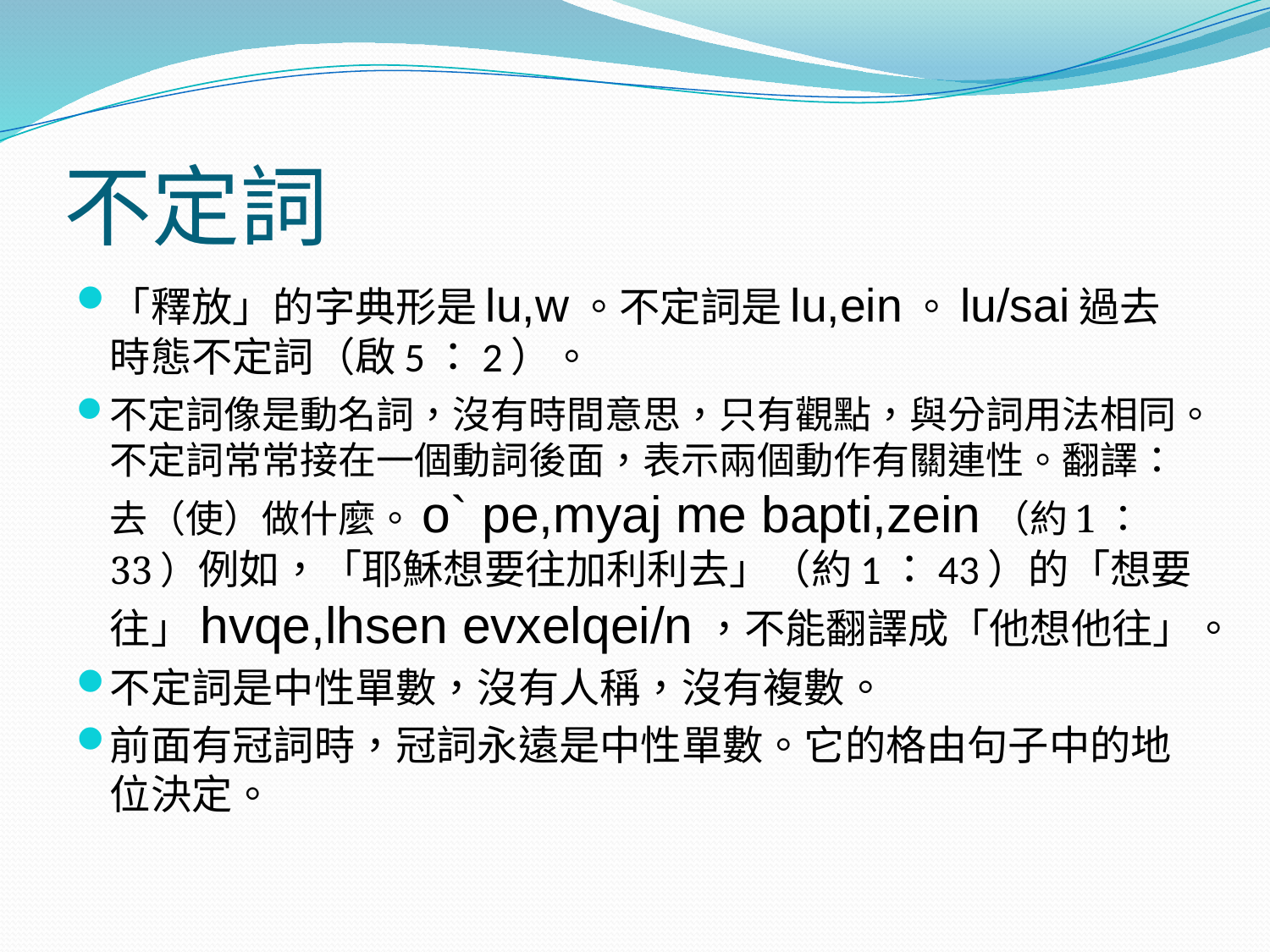

# 不定詞
「釋放」的字典形是lu,w。不定詞是lu,ein。lu/sai過去時態不定詞（啟5：2）。
不定詞像是動名詞，沒有時間意思，只有觀點，與分詞用法相同。不定詞常常接在一個動詞後面，表示兩個動作有關連性。翻譯：去（使）做什麼。o` pe,myaj me bapti,zein（約1：33）例如，「耶穌想要往加利利去」（約1：43）的「想要往」hvqe,lhsen evxelqei/n，不能翻譯成「他想他往」。
不定詞是中性單數，沒有人稱，沒有複數。
前面有冠詞時，冠詞永遠是中性單數。它的格由句子中的地位決定。